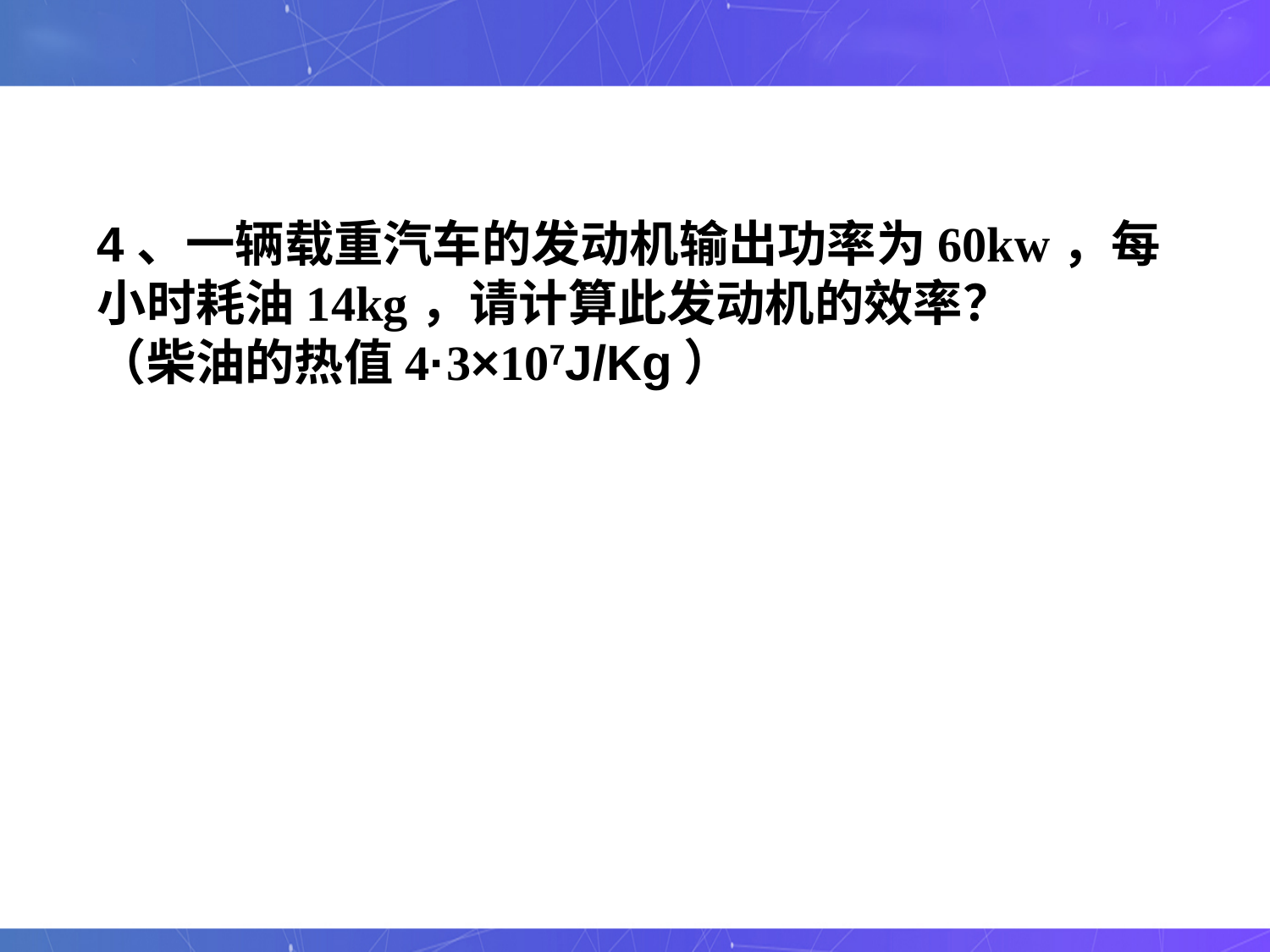

4、一辆载重汽车的发动机输出功率为60kw，每小时耗油14kg，请计算此发动机的效率？
（柴油的热值4·3×107J/Kg）